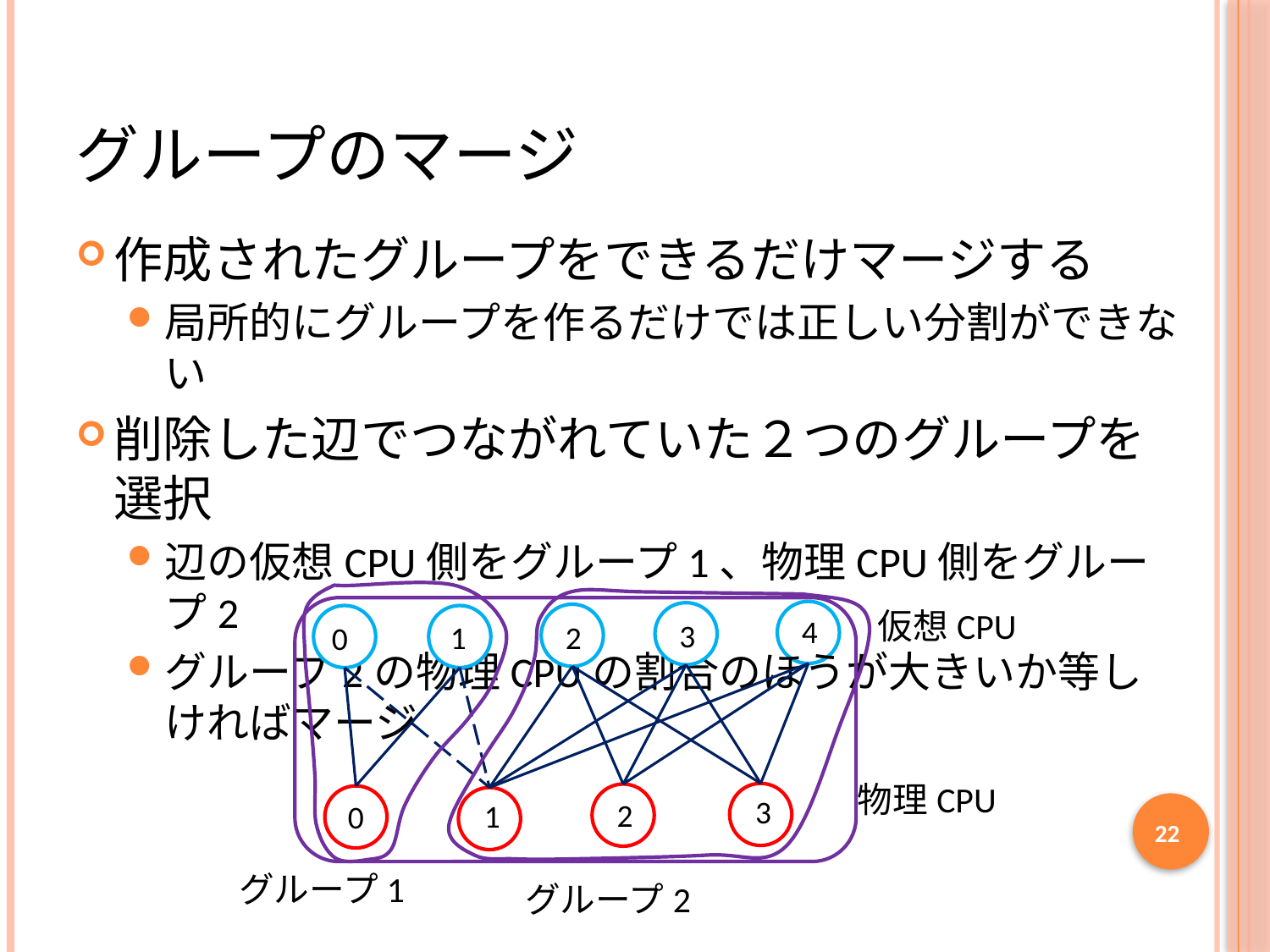

# グループのマージ
作成されたグループをできるだけマージする
局所的にグループを作るだけでは正しい分割ができない
削除した辺でつながれていた２つのグループを選択
辺の仮想CPU側をグループ1、物理CPU側をグループ2
グループ2の物理CPUの割合のほうが大きいか等しければマージ

仮想CPU
4

3
1

2
0

物理CPU
3
2
1

0

22
グループ1
グループ2